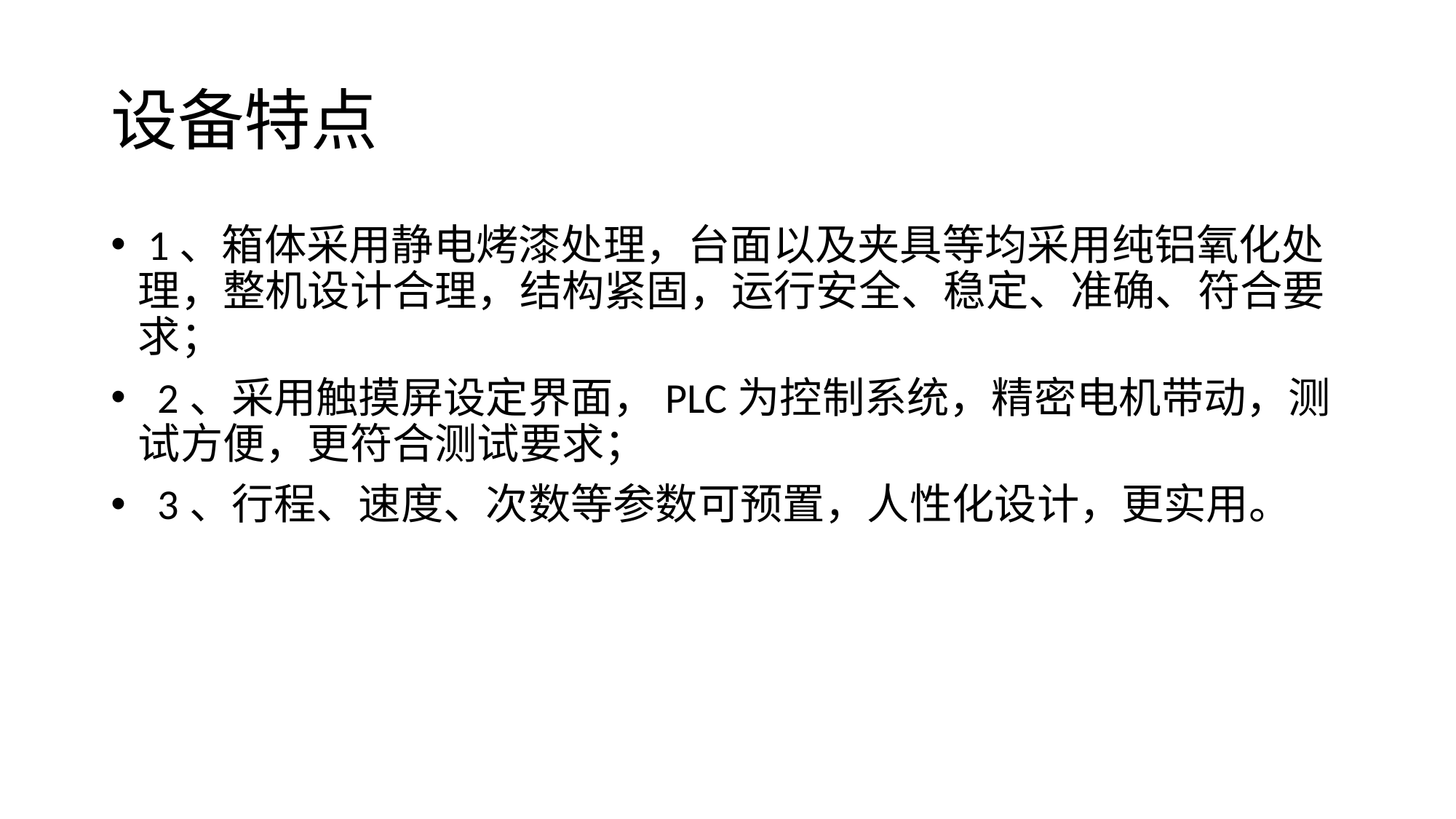

# 设备特点
 1、箱体采用静电烤漆处理，台面以及夹具等均采用纯铝氧化处理，整机设计合理，结构紧固，运行安全、稳定、准确、符合要求；
  2、采用触摸屏设定界面，PLC为控制系统，精密电机带动，测试方便，更符合测试要求；
  3、行程、速度、次数等参数可预置，人性化设计，更实用。